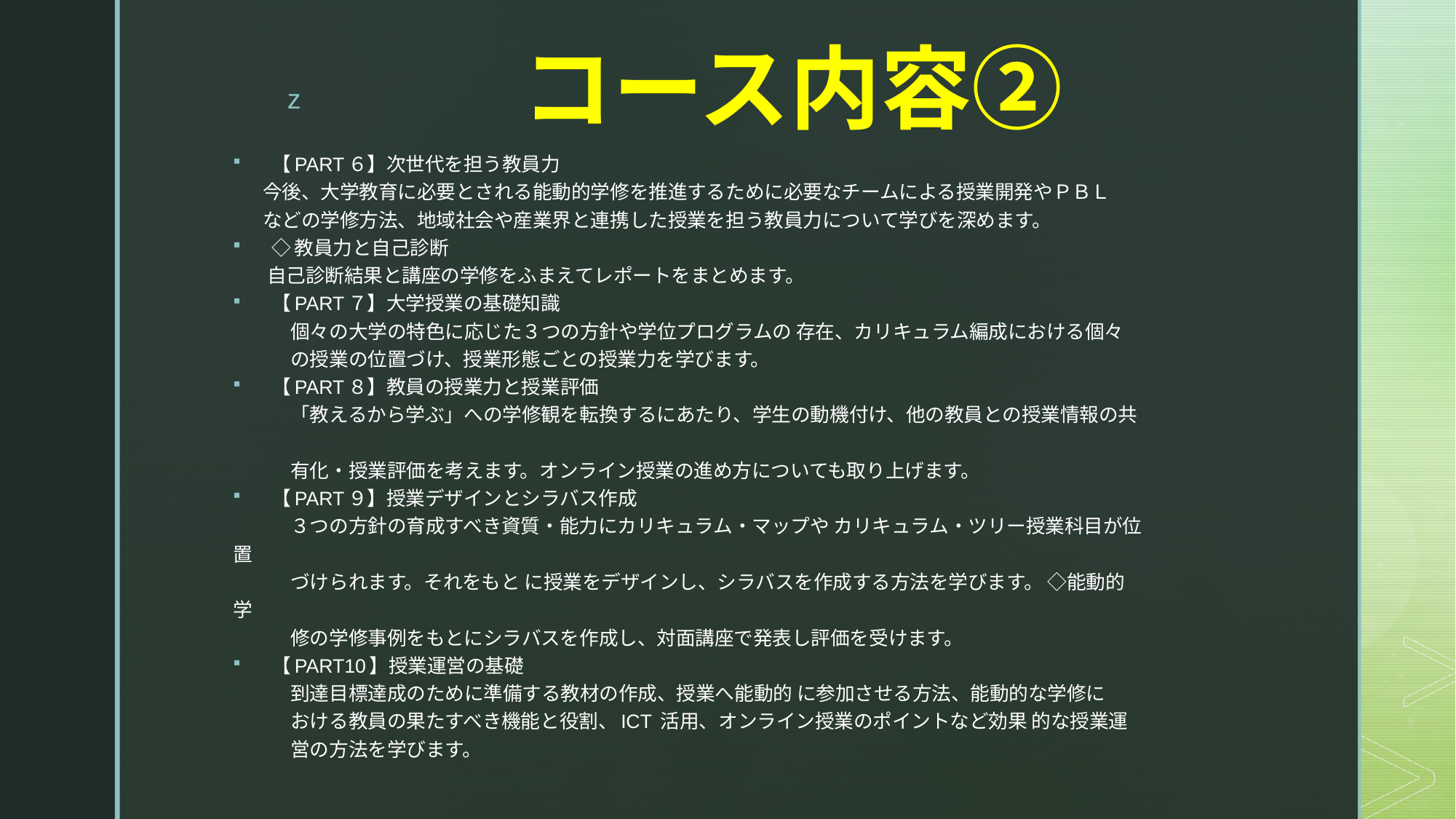

# コース内容②
【PART６】次世代を担う教員力
      今後、大学教育に必要とされる能動的学修を推進するために必要なチームによる授業開発やＰＢＬ
      などの学修方法、地域社会や産業界と連携した授業を担う教員力について学びを深めます。
◇教員力と自己診断
       自己診断結果と講座の学修をふまえてレポートをまとめます。
【PART７】大学授業の基礎知識
　　　個々の大学の特色に応じた３つの方針や学位プログラムの 存在、カリキュラム編成における個々
　　　の授業の位置づけ、授業形態ごとの授業力を学びます。
【PART８】教員の授業力と授業評価
　　　「教えるから学ぶ」への学修観を転換するにあたり、学生の動機付け、他の教員との授業情報の共
　　　有化・授業評価を考えます。オンライン授業の進め方についても取り上げます。
【PART９】授業デザインとシラバス作成
　　　３つの方針の育成すべき資質・能力にカリキュラム・マップや カリキュラム・ツリー授業科目が位置
　　　づけられます。それをもと に授業をデザインし、シラバスを作成する方法を学びます。 ◇能動的学
　　　修の学修事例をもとにシラバスを作成し、対面講座で発表し評価を受けます。
【PART10】授業運営の基礎
　　　到達目標達成のために準備する教材の作成、授業へ能動的 に参加させる方法、能動的な学修に
　　　おける教員の果たすべき機能と役割、ICT 活用、オンライン授業のポイントなど効果 的な授業運
　　　営の方法を学びます。